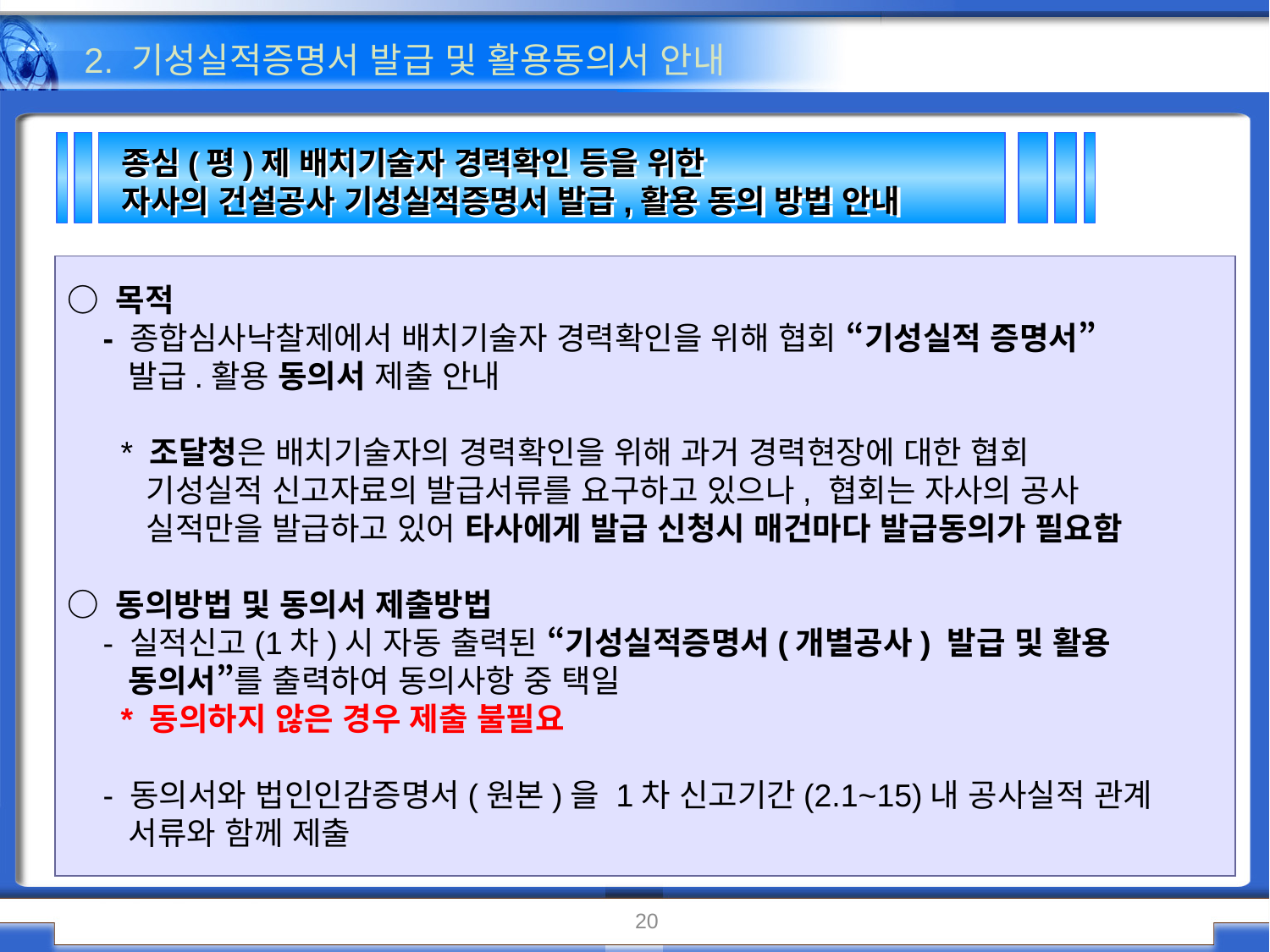

2. 기성실적증명서 발급 및 활용동의서 안내

종심(평)제 배치기술자 경력확인 등을 위한
자사의 건설공사 기성실적증명서 발급,활용 동의 방법 안내
○ 목적
    - 종합심사낙찰제에서 배치기술자 경력확인을 위해 협회 “기성실적 증명서”
      발급.활용 동의서 제출 안내

      * 조달청은 배치기술자의 경력확인을 위해 과거 경력현장에 대한 협회
        기성실적 신고자료의 발급서류를 요구하고 있으나, 협회는 자사의 공사
        실적만을 발급하고 있어 타사에게 발급 신청시 매건마다 발급동의가 필요함

○ 동의방법 및 동의서 제출방법
    - 실적신고(1차)시 자동 출력된 “기성실적증명서(개별공사) 발급 및 활용
      동의서”를 출력하여 동의사항 중 택일
      * 동의하지 않은 경우 제출 불필요

    - 동의서와 법인인감증명서(원본)을 1차 신고기간(2.1~15)내 공사실적 관계
      서류와 함께 제출
20